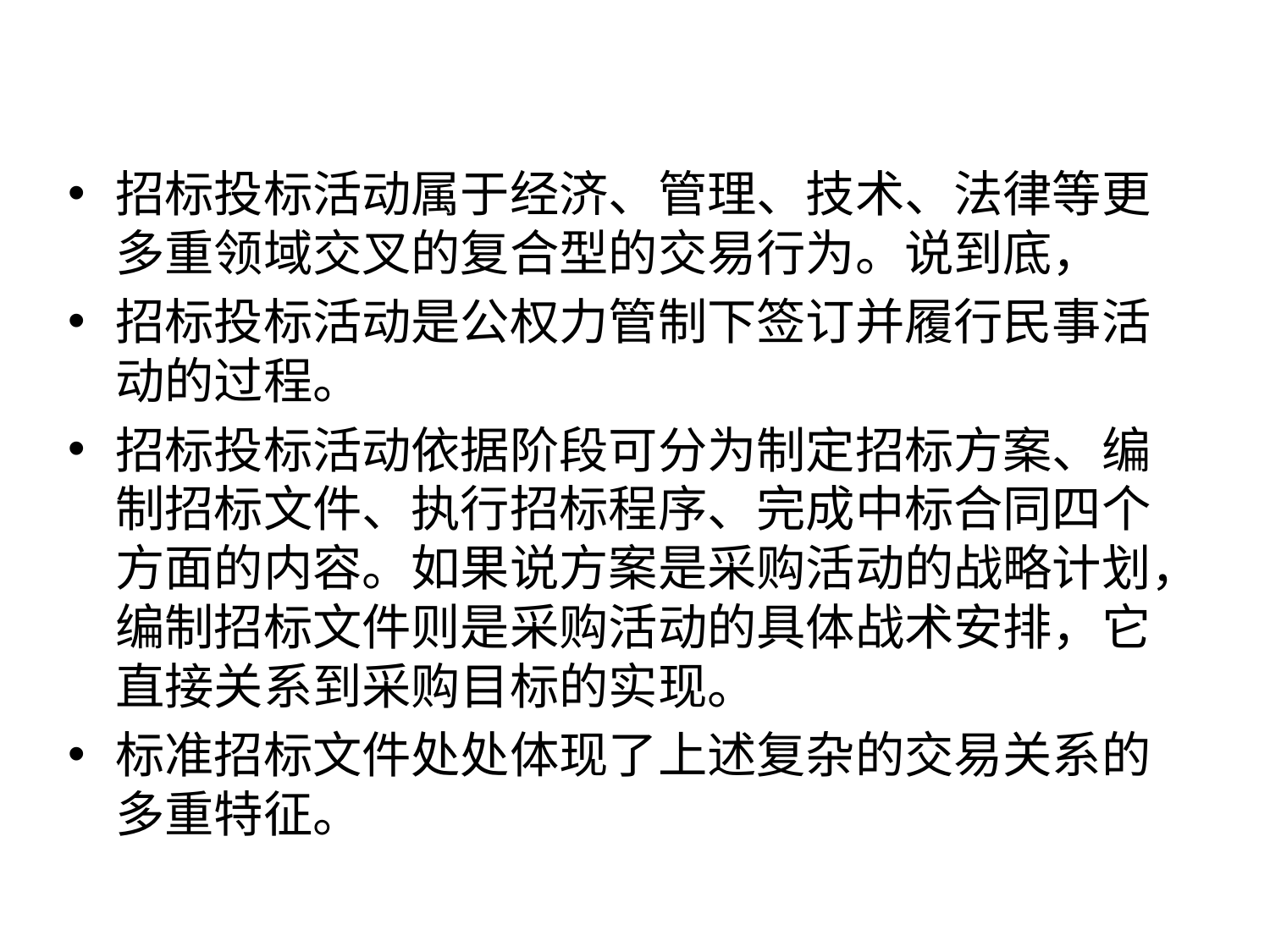

招标投标活动属于经济、管理、技术、法律等更多重领域交叉的复合型的交易行为。说到底，
招标投标活动是公权力管制下签订并履行民事活动的过程。
招标投标活动依据阶段可分为制定招标方案、编制招标文件、执行招标程序、完成中标合同四个方面的内容。如果说方案是采购活动的战略计划，编制招标文件则是采购活动的具体战术安排，它直接关系到采购目标的实现。
标准招标文件处处体现了上述复杂的交易关系的多重特征。